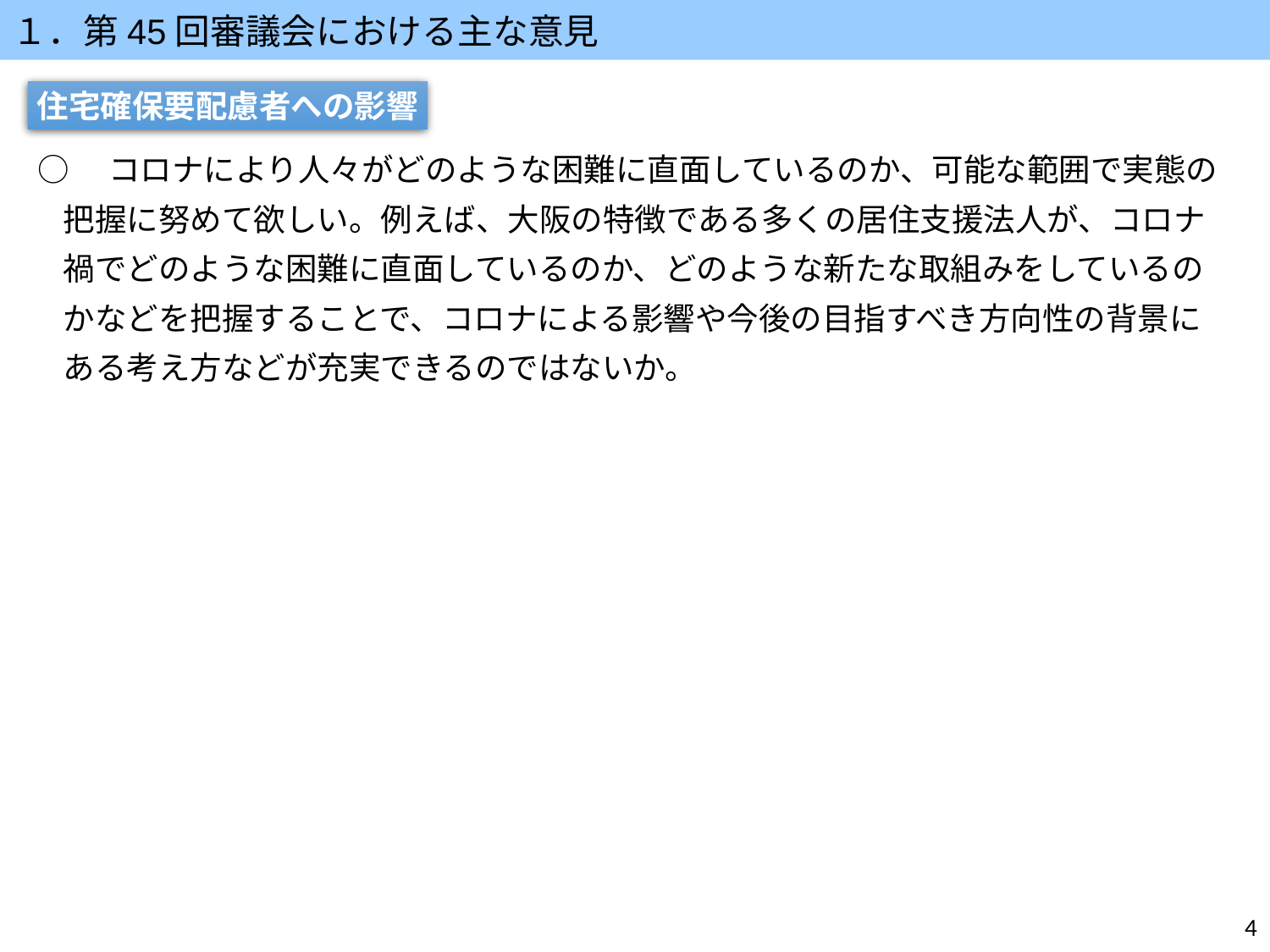

１．第45回審議会における主な意見
住宅確保要配慮者への影響
○　コロナにより人々がどのような困難に直面しているのか、可能な範囲で実態の把握に努めて欲しい。例えば、大阪の特徴である多くの居住支援法人が、コロナ禍でどのような困難に直面しているのか、どのような新たな取組みをしているのかなどを把握することで、コロナによる影響や今後の目指すべき方向性の背景にある考え方などが充実できるのではないか。
4